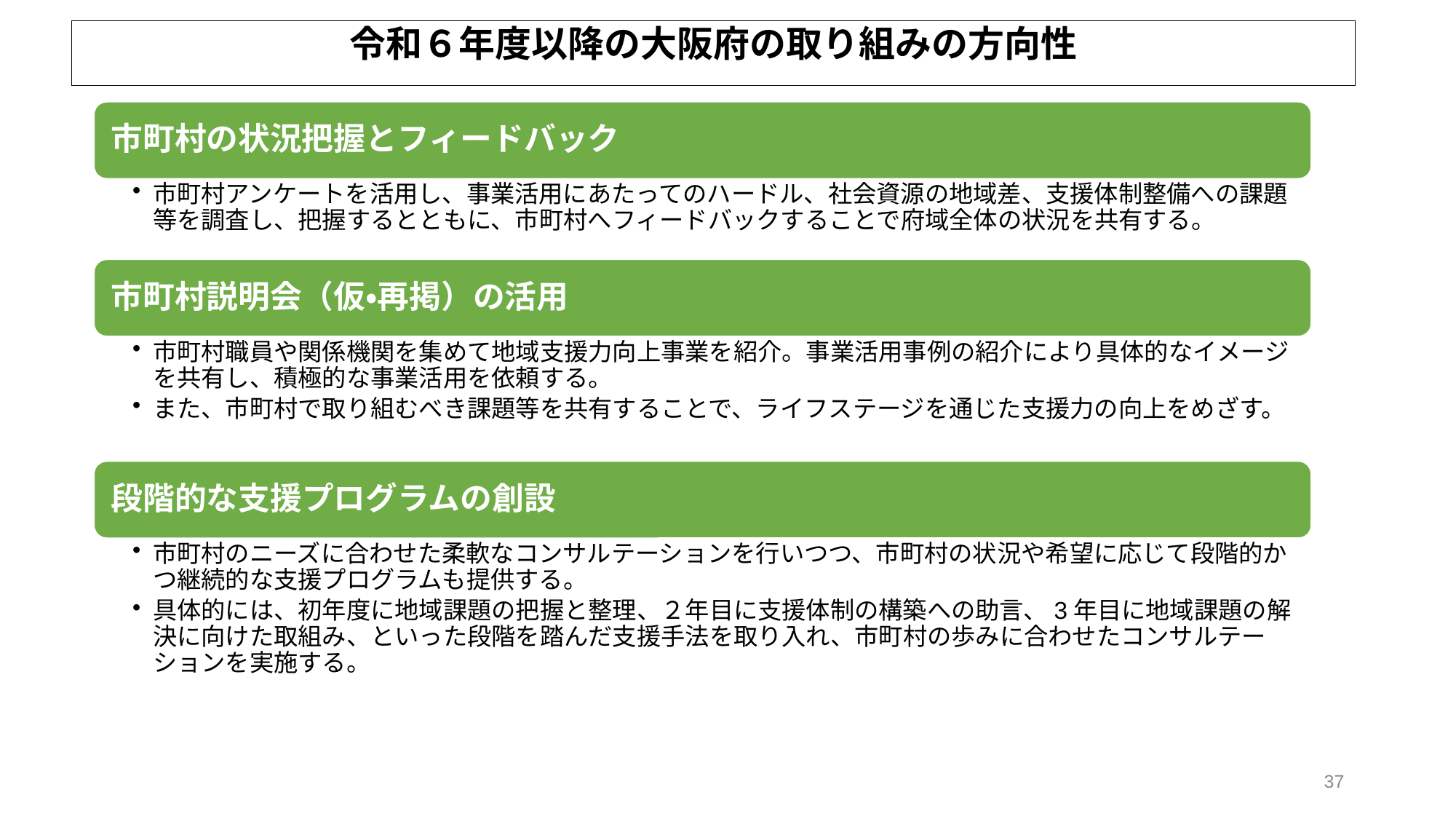

令和６年度以降の大阪府の取り組みの方向性
市町村の状況把握とフィードバック
市町村アンケートを活用し、事業活用にあたってのハードル、社会資源の地域差、支援体制整備への課題等を調査し、把握するとともに、市町村へフィードバックすることで府域全体の状況を共有する。
市町村説明会（仮・再掲）の活用
市町村職員や関係機関を集めて地域支援力向上事業を紹介。事業活用事例の紹介により具体的なイメージを共有し、積極的な事業活用を依頼する。
また、市町村で取り組むべき課題等を共有することで、ライフステージを通じた支援力の向上をめざす。
段階的な支援プログラムの創設
市町村のニーズに合わせた柔軟なコンサルテーションを行いつつ、市町村の状況や希望に応じて段階的かつ継続的な支援プログラムも提供する。
具体的には、初年度に地域課題の把握と整理、２年目に支援体制の構築への助言、3年目に地域課題の解決に向けた取組み、といった段階を踏んだ支援手法を取り入れ、市町村の歩みに合わせたコンサルテーションを実施する。
37